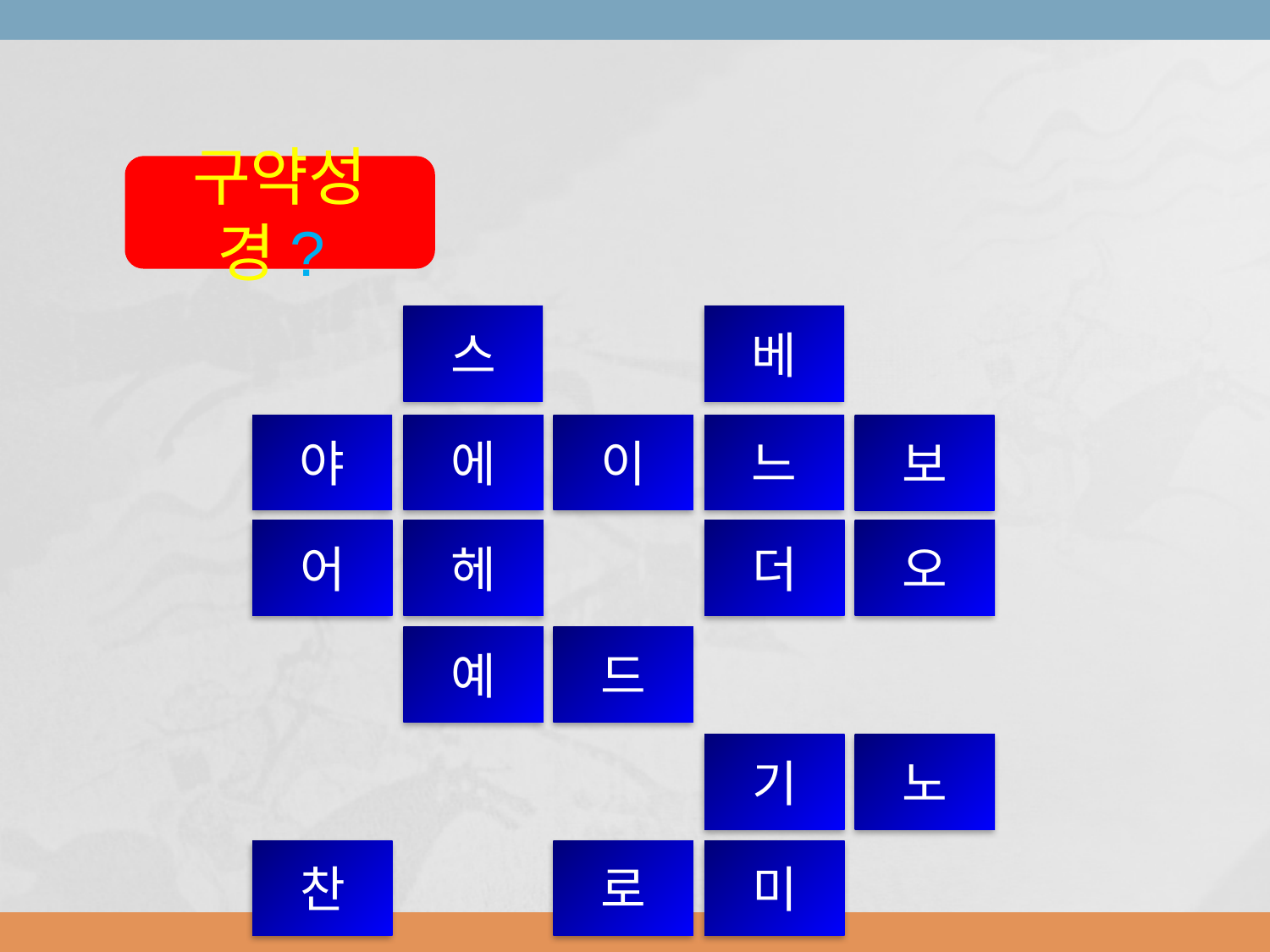

구약성경?
스
베
야
에
이
느
보
어
헤
더
오
예
드
기
노
찬
로
미